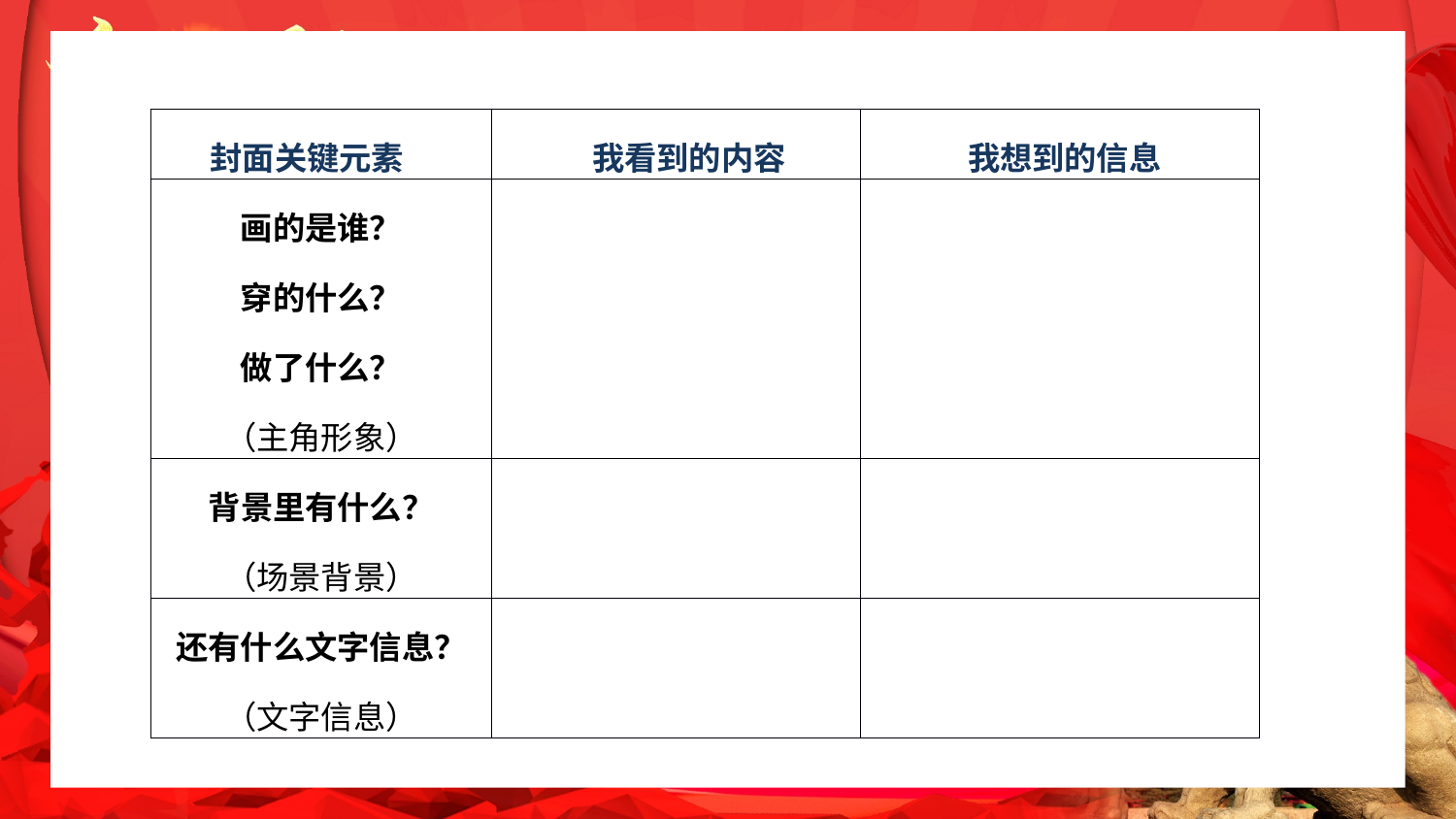

| 封面关键元素 | 我看到的内容 | 我想到的信息 |
| --- | --- | --- |
| 画的是谁？ 穿的什么？ 做了什么？ （主角形象） |  |  |
| 背景里有什么？ （场景背景） |  |  |
| 还有什么文字信息？ （文字信息） |  |  |